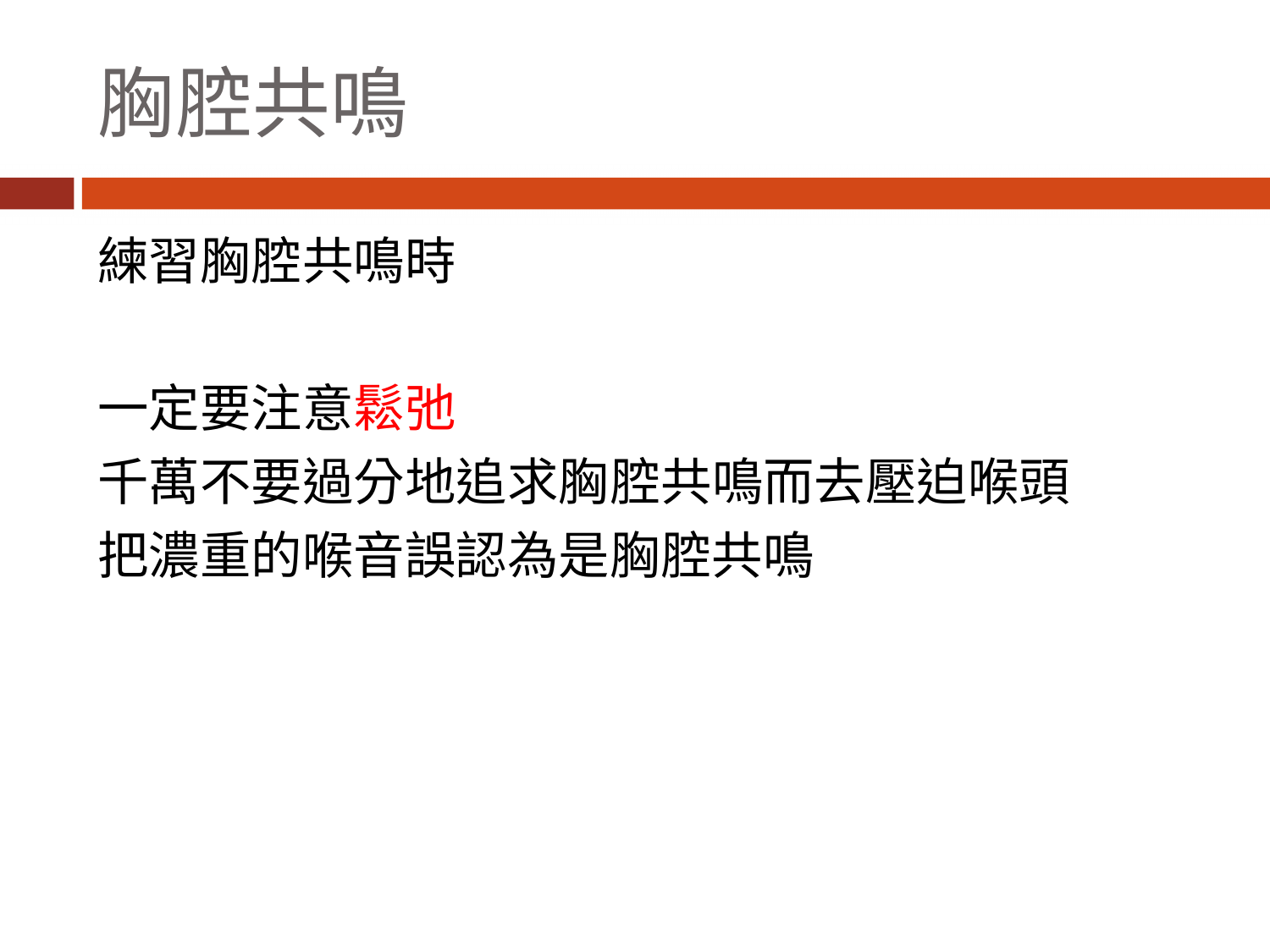

# 胸腔共鳴
練習胸腔共鳴時

一定要注意鬆弛
千萬不要過分地追求胸腔共鳴而去壓迫喉頭
把濃重的喉音誤認為是胸腔共鳴